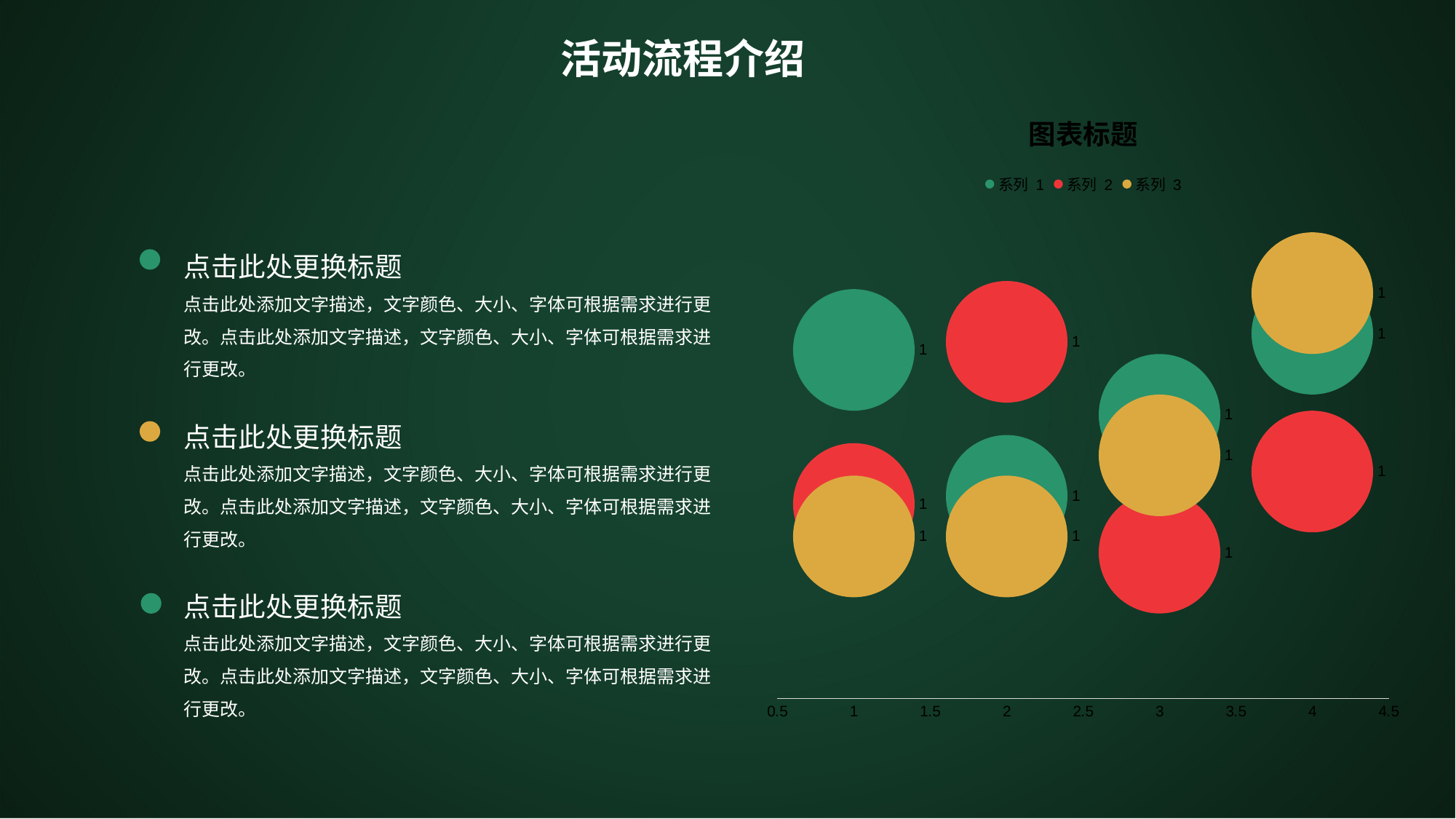

活动流程介绍

### Chart: 图表标题

| Category | 系列 1 | 系列 2 | 系列 3 |
|---|---|---|---|
点击此处更换标题
点击此处添加文字描述，文字颜色、大小、字体可根据需求进行更改。点击此处添加文字描述，文字颜色、大小、字体可根据需求进行更改。

点击此处更换标题
点击此处添加文字描述，文字颜色、大小、字体可根据需求进行更改。点击此处添加文字描述，文字颜色、大小、字体可根据需求进行更改。
点击此处更换标题
点击此处添加文字描述，文字颜色、大小、字体可根据需求进行更改。点击此处添加文字描述，文字颜色、大小、字体可根据需求进行更改。